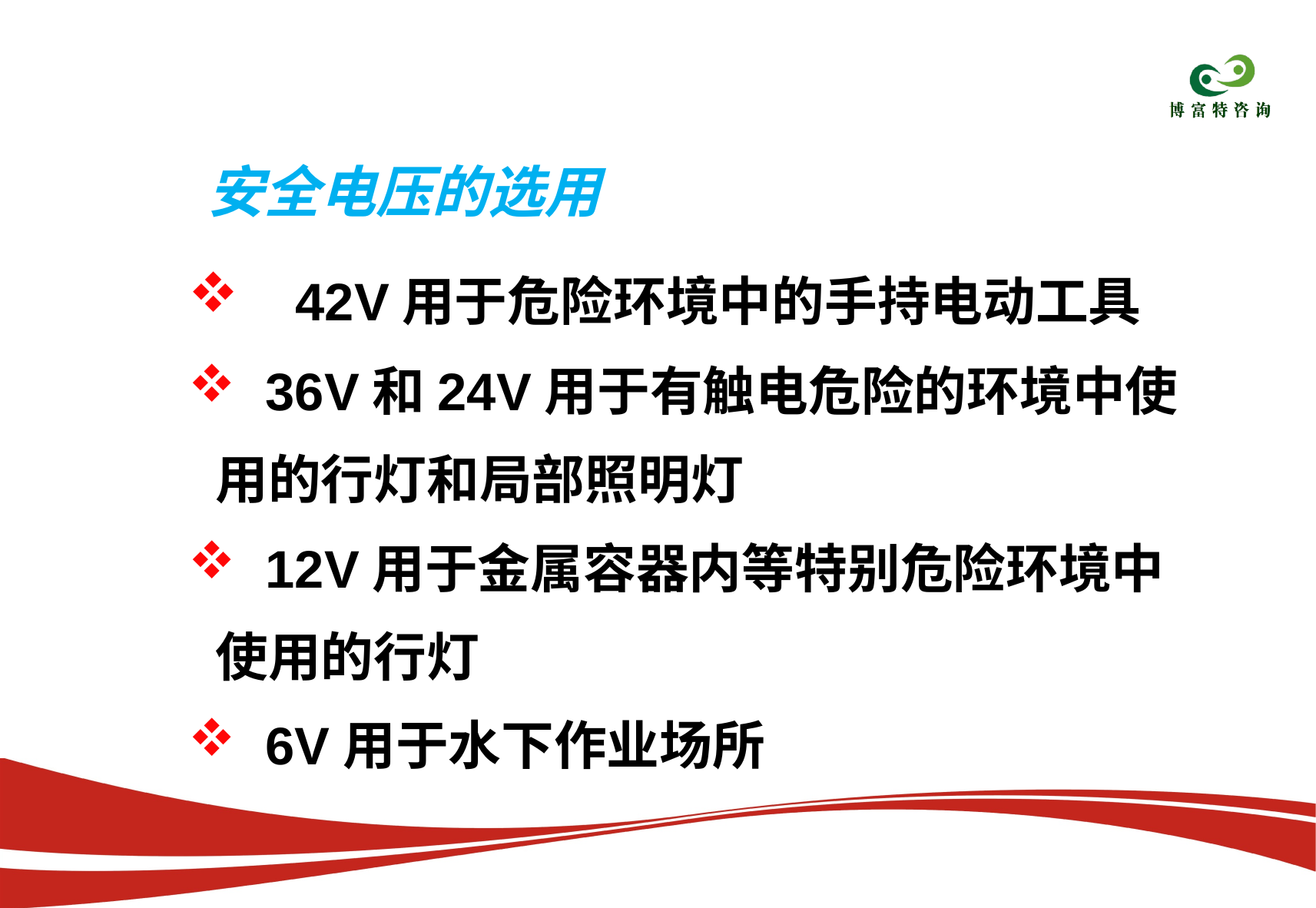

36
安全电压的选用
    42V用于危险环境中的手持电动工具
  36V和24V用于有触电危险的环境中使用的行灯和局部照明灯
  12V用于金属容器内等特别危险环境中使用的行灯
  6V用于水下作业场所